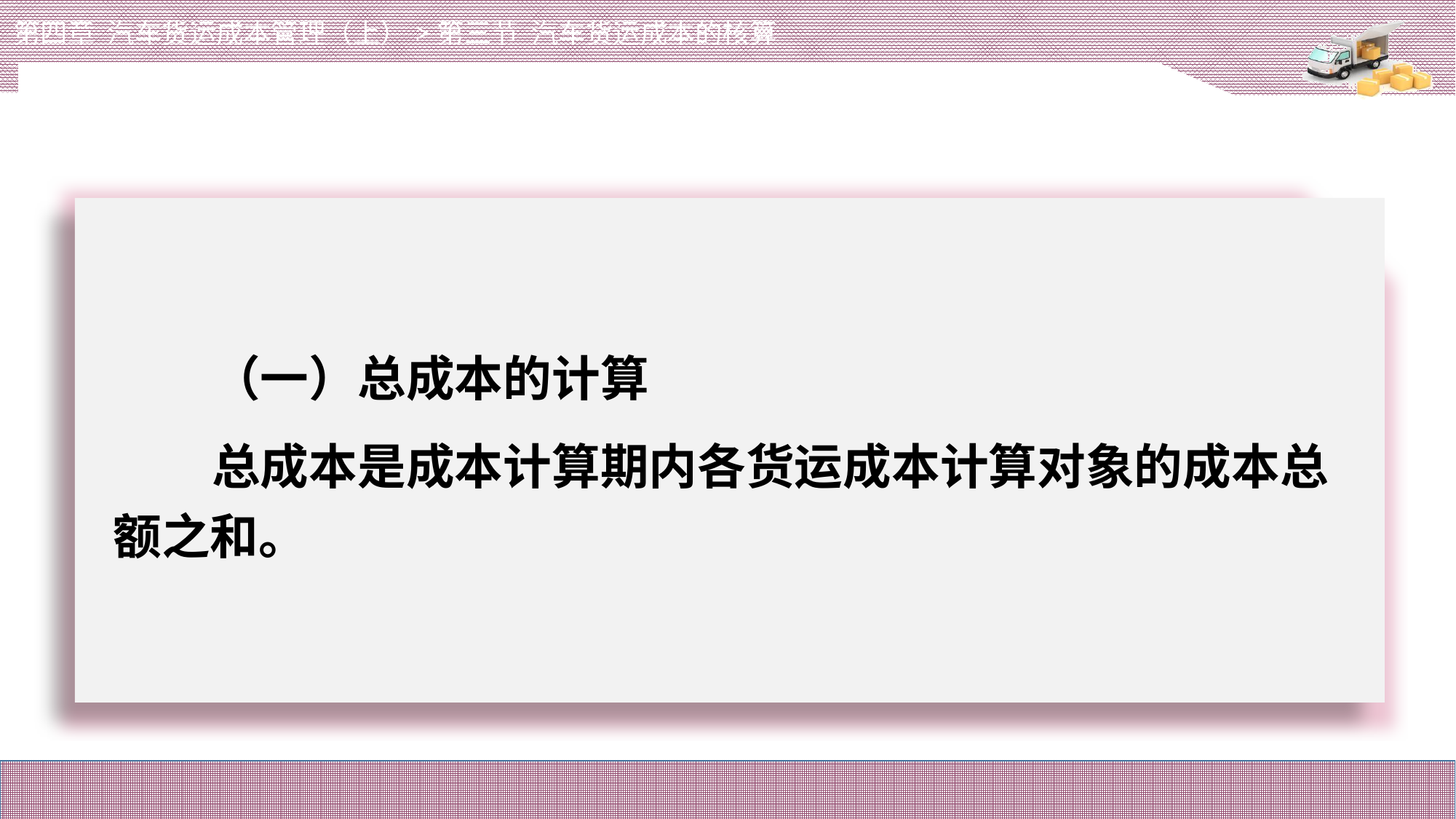

第四章  汽车货运成本管理（上）>第三节  汽车货运成本的核算
# （一）总成本的计算
总成本是成本计算期内各货运成本计算对象的成本总额之和。